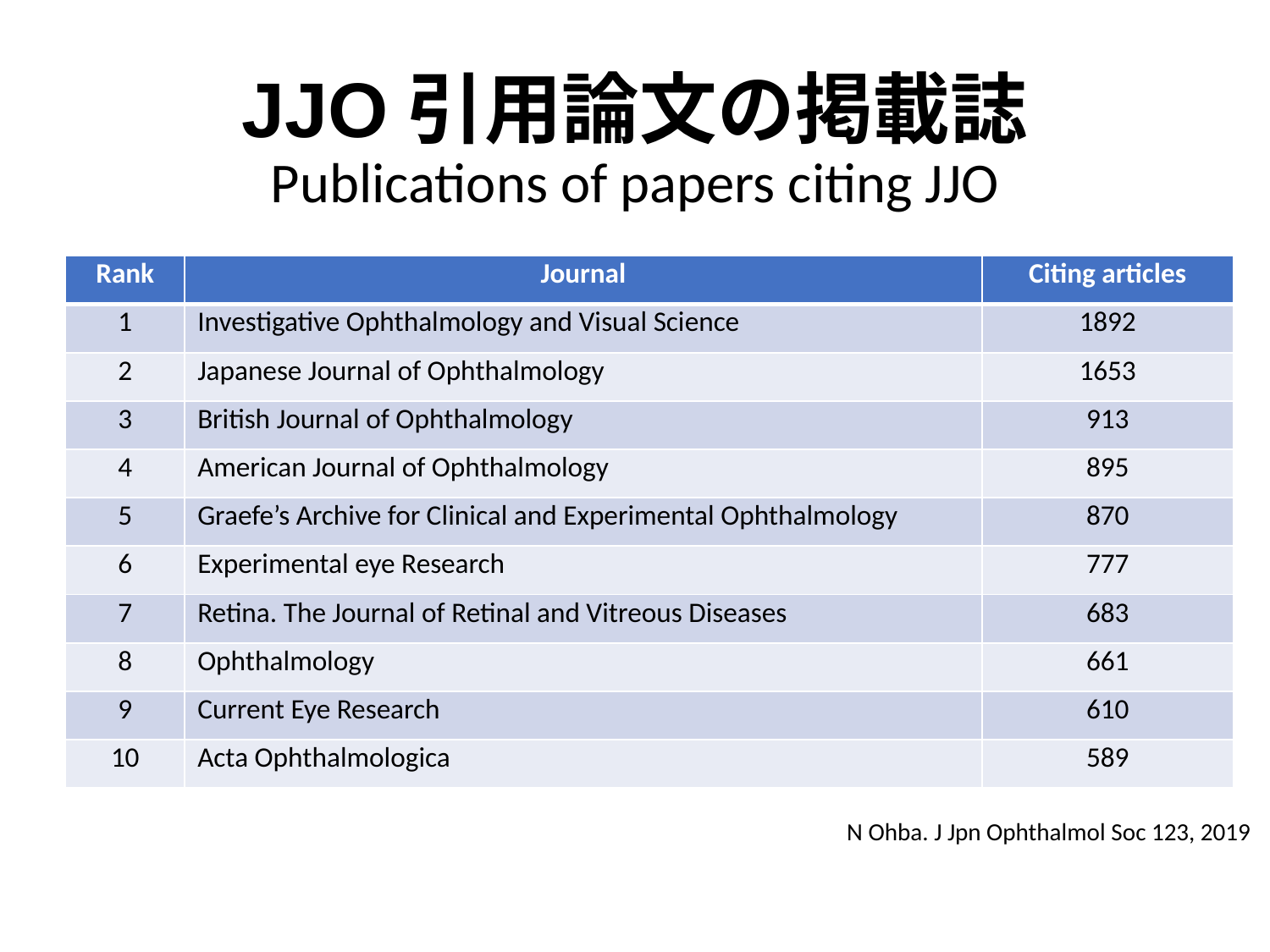

# JJO引用論文の掲載誌 Publications of papers citing JJO
| Rank | Journal | Citing articles |
| --- | --- | --- |
| 1 | Investigative Ophthalmology and Visual Science | 1892 |
| 2 | Japanese Journal of Ophthalmology | 1653 |
| 3 | British Journal of Ophthalmology | 913 |
| 4 | American Journal of Ophthalmology | 895 |
| 5 | Graefe’s Archive for Clinical and Experimental Ophthalmology | 870 |
| 6 | Experimental eye Research | 777 |
| 7 | Retina. The Journal of Retinal and Vitreous Diseases | 683 |
| 8 | Ophthalmology | 661 |
| 9 | Current Eye Research | 610 |
| 10 | Acta Ophthalmologica | 589 |
N Ohba. J Jpn Ophthalmol Soc 123, 2019